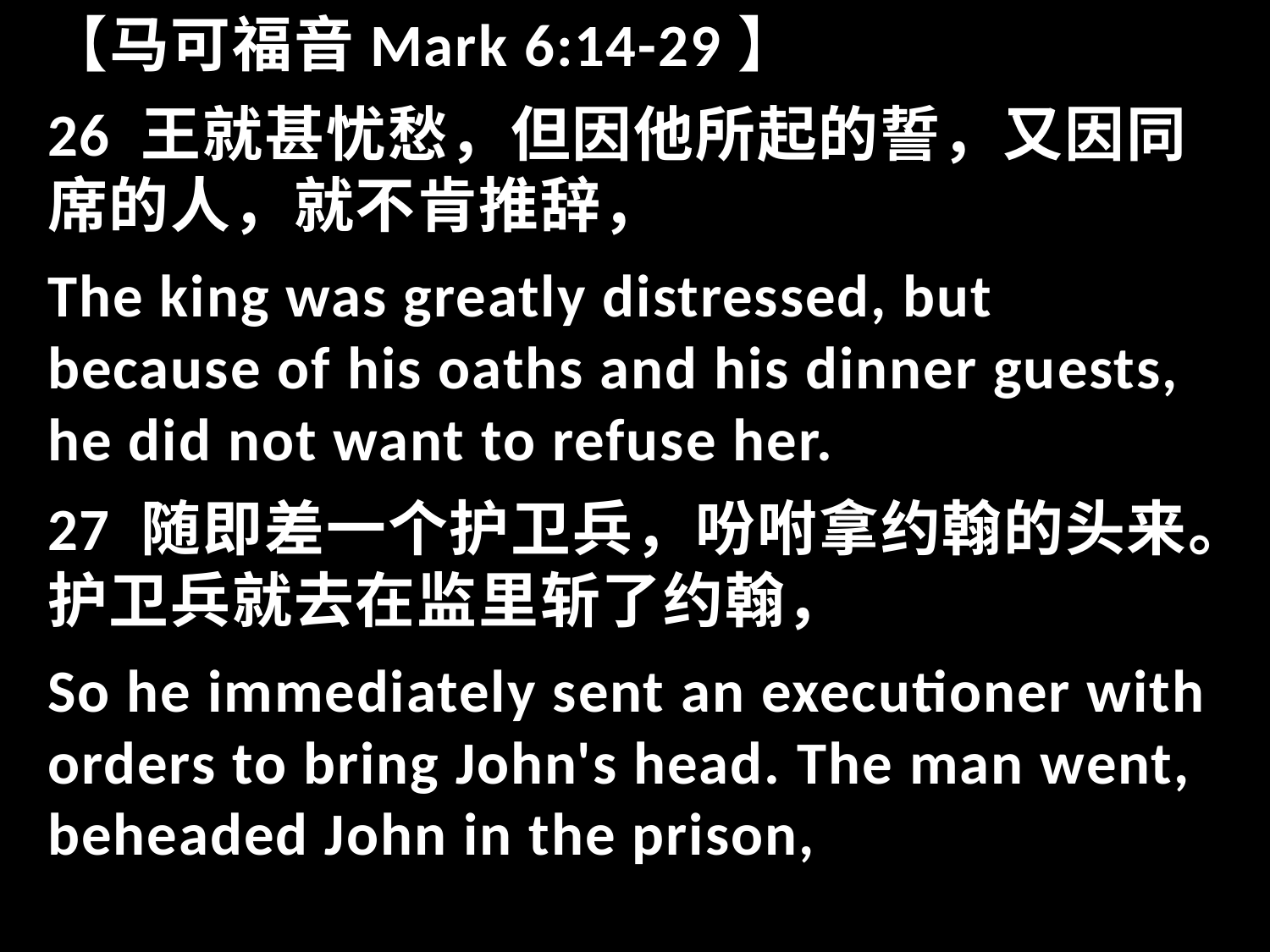

【马可福音Mark 6:14-29】
26 王就甚忧愁，但因他所起的誓，又因同席的人，就不肯推辞，
The king was greatly distressed, but because of his oaths and his dinner guests, he did not want to refuse her.
27 随即差一个护卫兵，吩咐拿约翰的头来。护卫兵就去在监里斩了约翰，
So he immediately sent an executioner with orders to bring John's head. The man went, beheaded John in the prison,